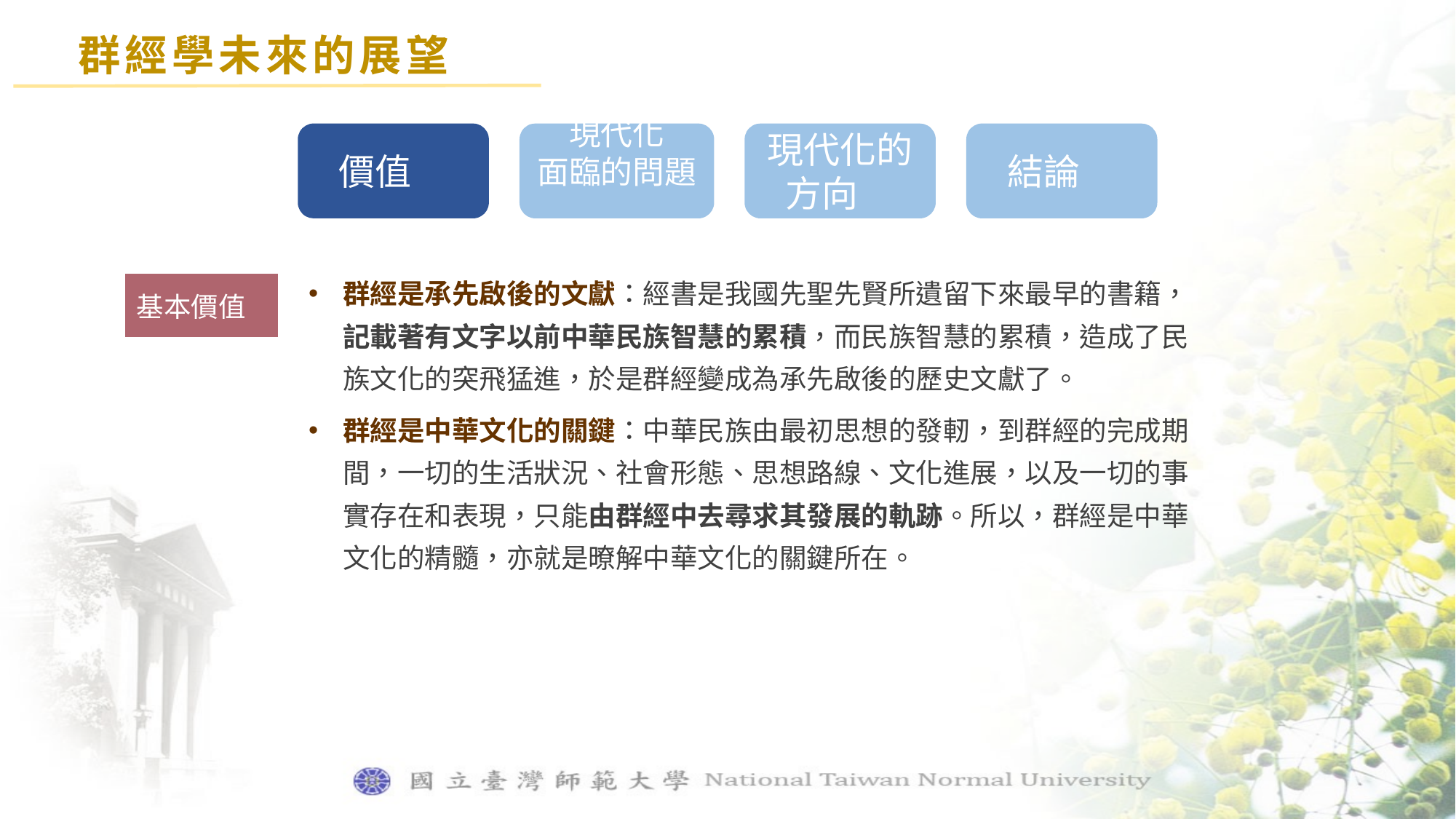

群經學未來的展望
價值
現代化
面臨的問題
現代化的方向
結論
群經是承先啟後的文獻：經書是我國先聖先賢所遺留下來最早的書籍，記載著有文字以前中華民族智慧的累積，而民族智慧的累積，造成了民族文化的突飛猛進，於是群經變成為承先啟後的歷史文獻了。
群經是中華文化的關鍵：中華民族由最初思想的發軔，到群經的完成期間，一切的生活狀況、社會形態、思想路線、文化進展，以及一切的事實存在和表現，只能由群經中去尋求其發展的軌跡。所以，群經是中華文化的精髓，亦就是暸解中華文化的關鍵所在。
基本價值